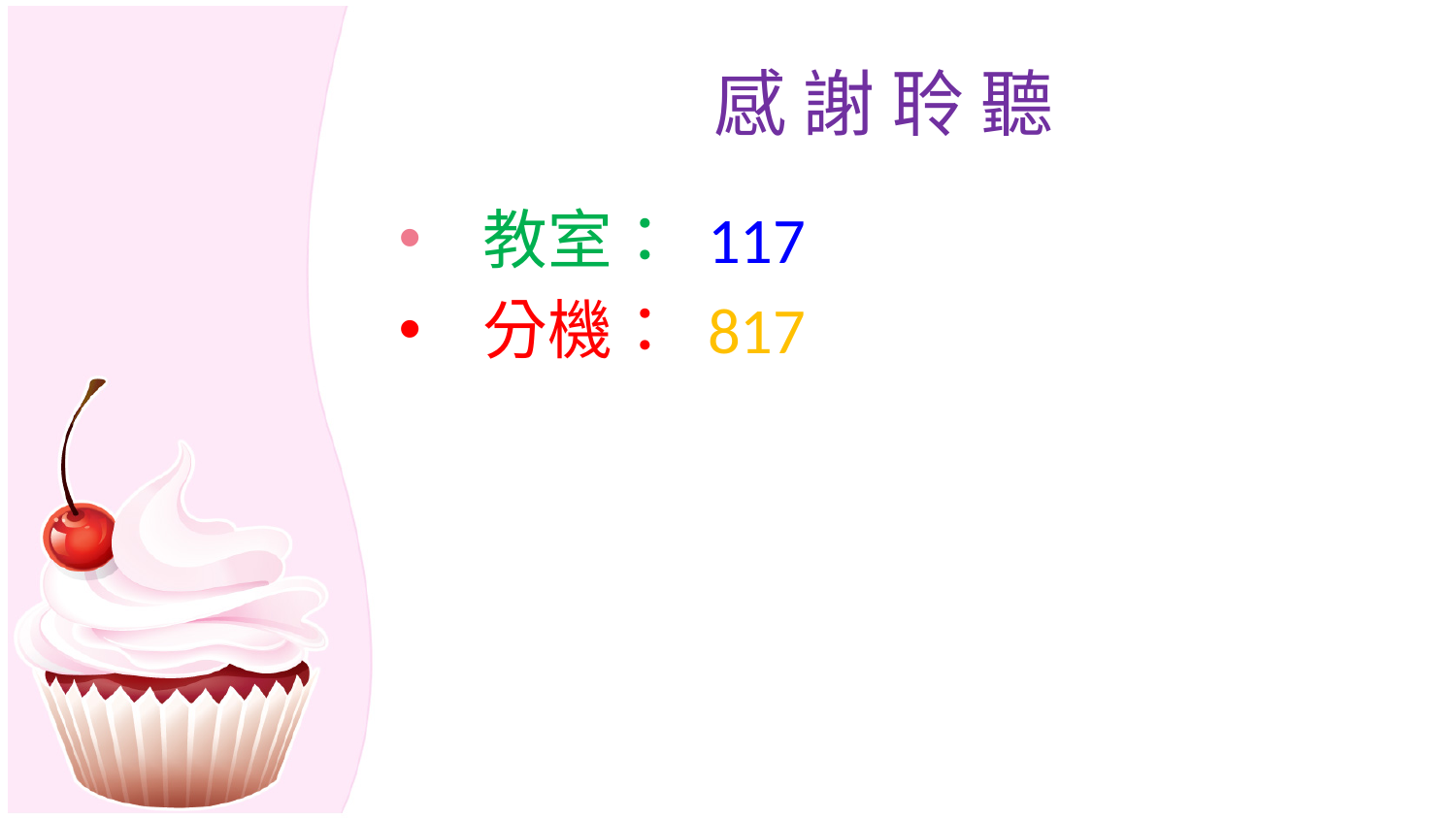

# 感 謝 聆 聽
 教室： 117
 分機： 817